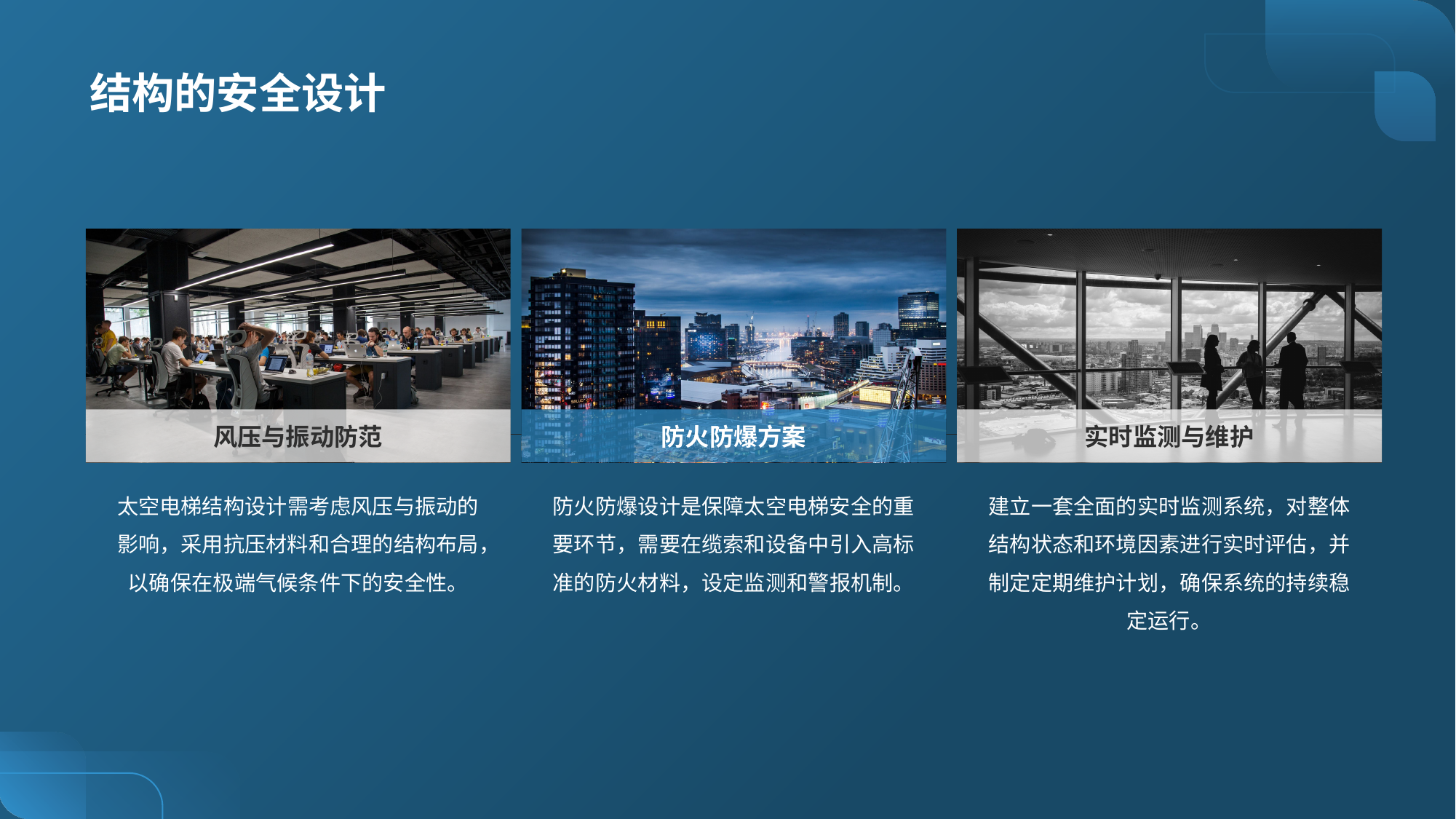

# 结构的安全设计

风压与振动防范
防火防爆方案
实时监测与维护
太空电梯结构设计需考虑风压与振动的影响，采用抗压材料和合理的结构布局，以确保在极端气候条件下的安全性。
防火防爆设计是保障太空电梯安全的重要环节，需要在缆索和设备中引入高标准的防火材料，设定监测和警报机制。
建立一套全面的实时监测系统，对整体结构状态和环境因素进行实时评估，并制定定期维护计划，确保系统的持续稳定运行。